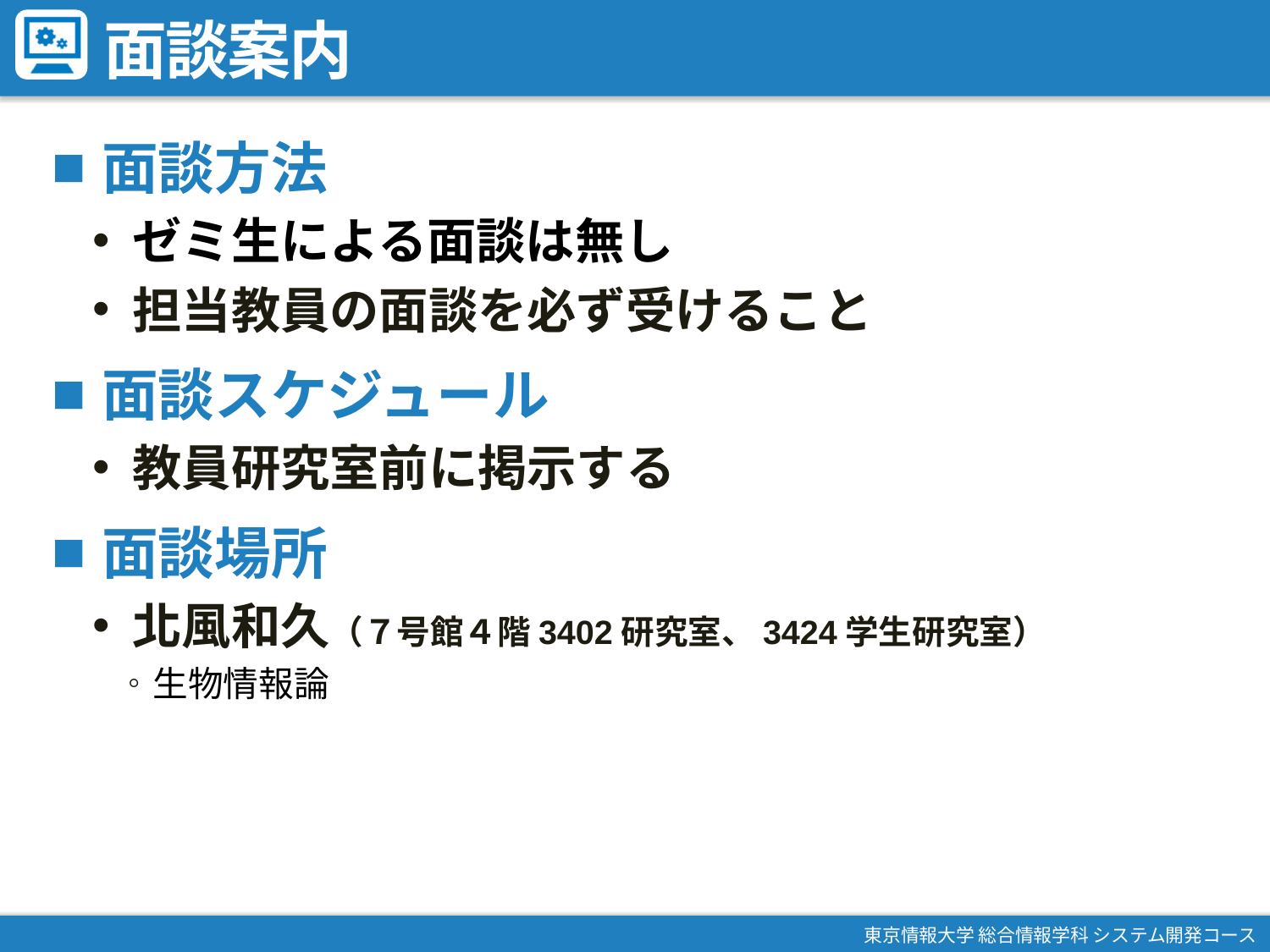

# 面談案内
面談方法
ゼミ生による面談は無し
担当教員の面談を必ず受けること
面談スケジュール
教員研究室前に掲示する
面談場所
北風和久（７号館４階3402研究室、3424学生研究室）
生物情報論